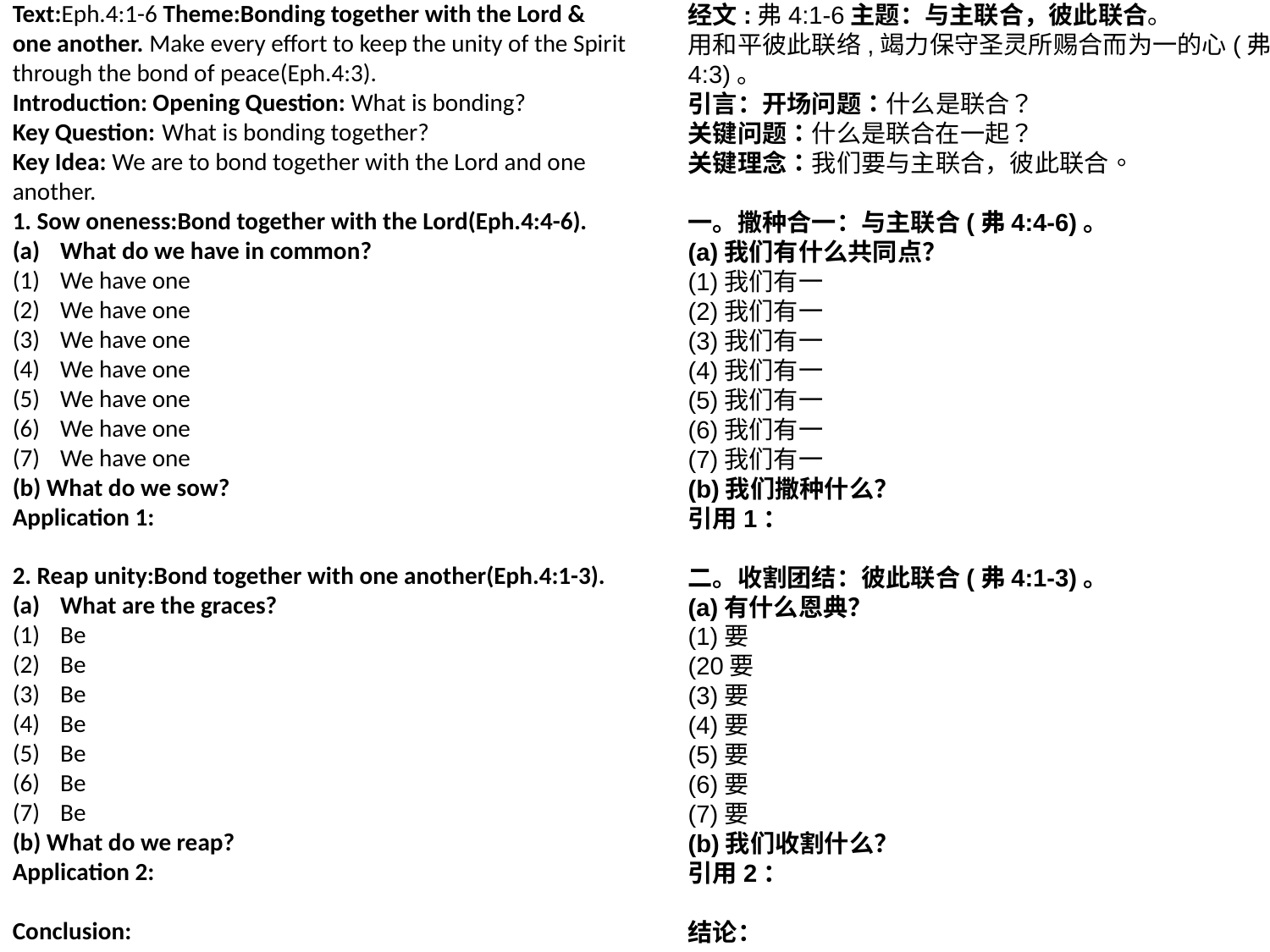

Text:Eph.4:1-6 Theme:Bonding together with the Lord & one another. Make every effort to keep the unity of the Spirit through the bond of peace(Eph.4:3).
Introduction: Opening Question: What is bonding?
Key Question: What is bonding together?
Key Idea: We are to bond together with the Lord and one another.
1. Sow oneness:Bond together with the Lord(Eph.4:4-6).
What do we have in common?
We have one
We have one
We have one
We have one
We have one
We have one
We have one
(b) What do we sow?
Application 1:

2. Reap unity:Bond together with one another(Eph.4:1-3).
What are the graces?
Be
Be
Be
Be
Be
Be
Be
(b) What do we reap?
Application 2:

Conclusion:
经文:弗4:1-6主题：与主联合，彼此联合。
用和平彼此联络,竭力保守圣灵所赐合而为一的心(弗4:3)。
引言：开场问题：什么是联合？
关键问题：什么是联合在一起？
关键理念：我们要与主联合，彼此联合。

一。撒种合一：与主联合(弗4:4-6)。
(a)我们有什么共同点？
(1)我们有一
(2)我们有一
(3)我们有一
(4)我们有一
(5)我们有一
(6)我们有一
(7)我们有一
(b)我们撒种什么？
引用1：

二。收割团结：彼此联合(弗4:1-3)。
(a)有什么恩典？
(1)要
(20要
(3)要
(4)要
(5)要
(6)要
(7)要
(b)我们收割什么？
引用2：

结论：